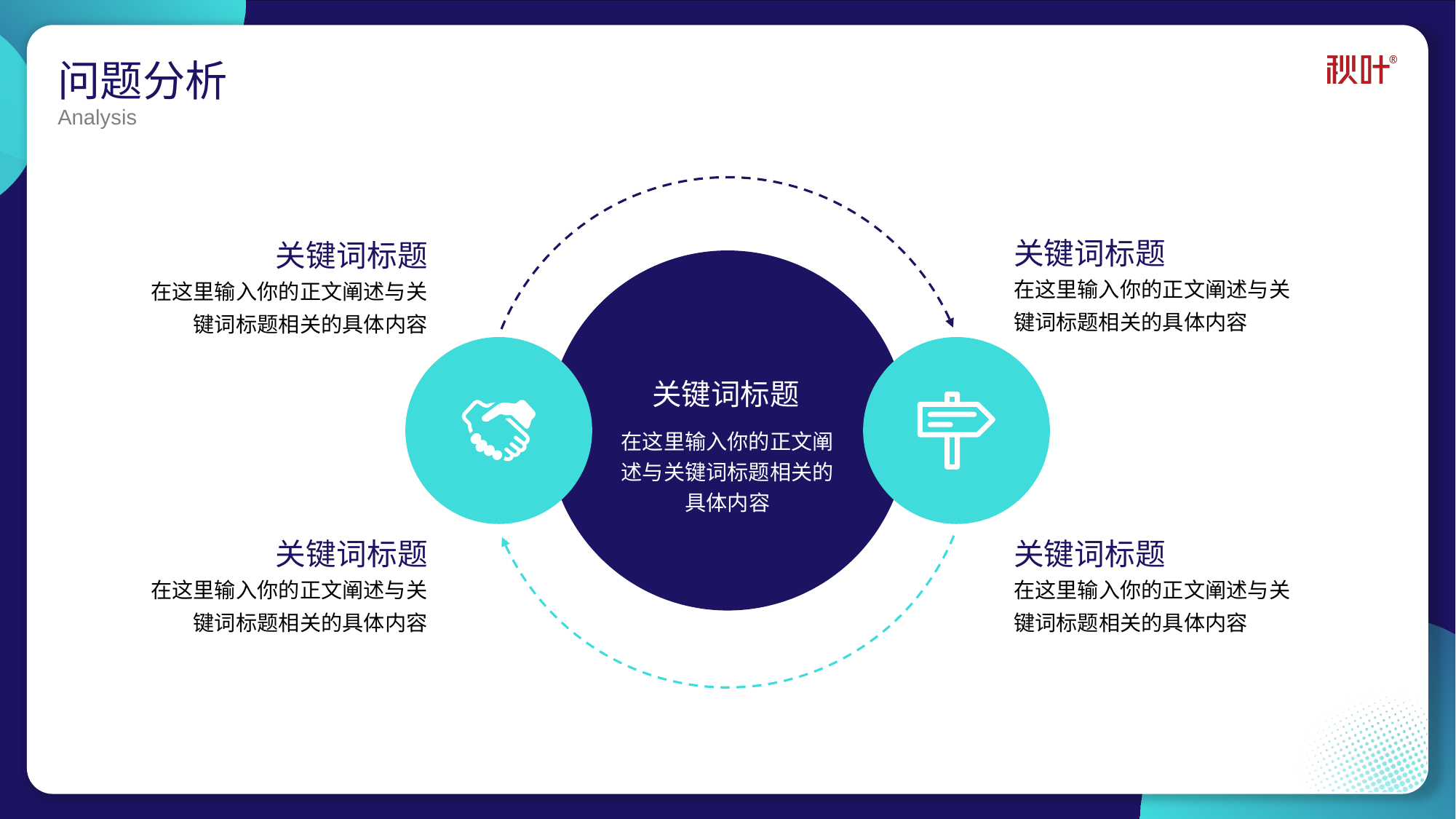

# 问题分析
Analysis

在这里输入你的正文阐述与关键词标题相关的具体内容

关键词标题

关键词标题
在这里输入你的正文阐述与关键词标题相关的具体内容
关键词标题
在这里输入你的正文阐述与关键词标题相关的具体内容
关键词标题
在这里输入你的正文阐述与关键词标题相关的具体内容
关键词标题
在这里输入你的正文阐述与关键词标题相关的具体内容